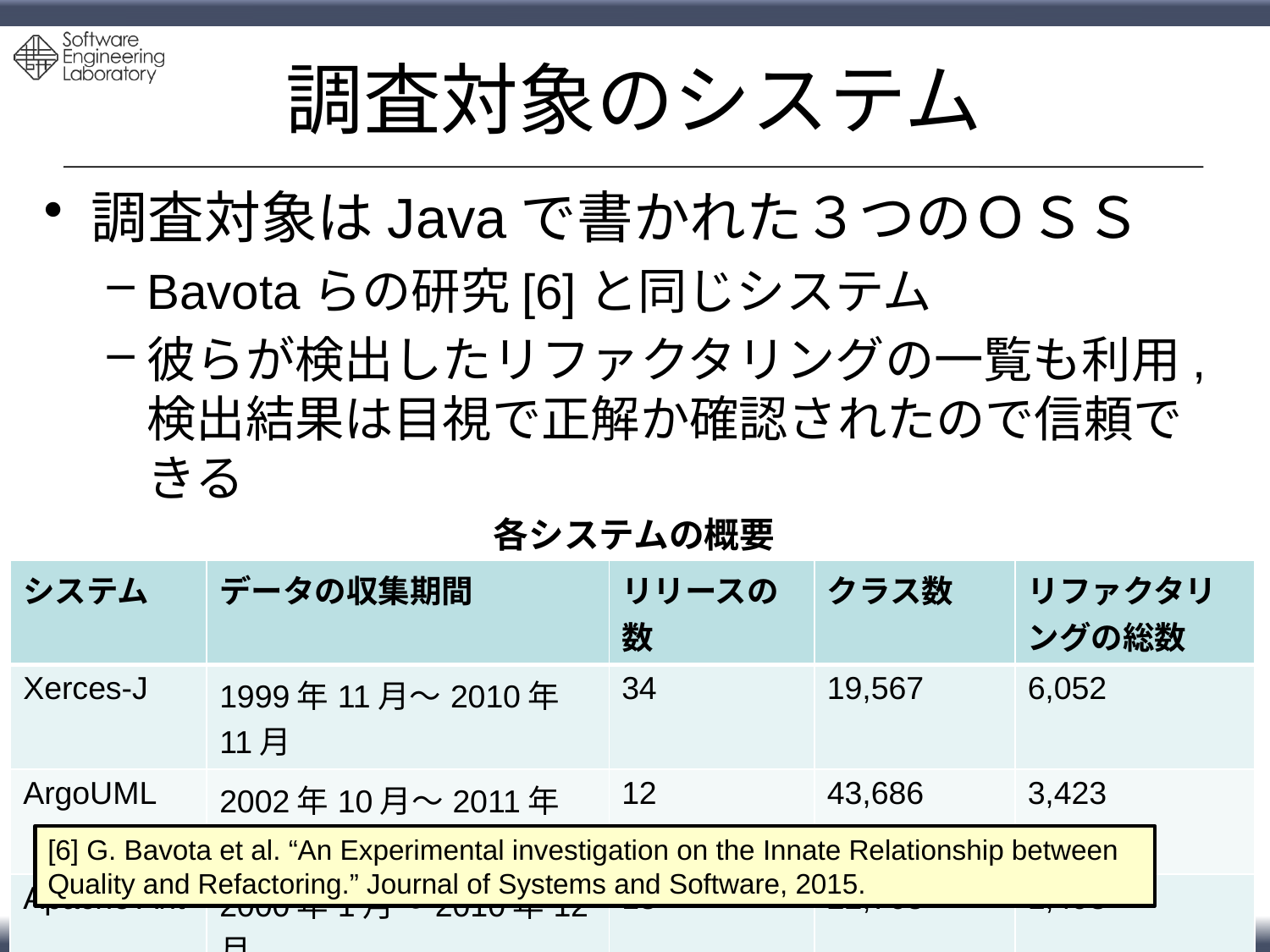

# 調査対象のシステム
調査対象はJavaで書かれた３つのＯＳＳ
Bavotaらの研究[6]と同じシステム
彼らが検出したリファクタリングの一覧も利用, 検出結果は目視で正解か確認されたので信頼できる
各システムの概要
| システム | データの収集期間 | リリースの数 | クラス数 | リファクタリングの総数 |
| --- | --- | --- | --- | --- |
| Xerces-J | 1999年11月～2010年11月 | 34 | 19,567 | 6,052 |
| ArgoUML | 2002年10月～2011年12月 | 12 | 43,686 | 3,423 |
| Apache Ant | 2000年1月～2010年12月 | 18 | 22,768 | 1,493 |
[6] G. Bavota et al. “An Experimental investigation on the Innate Relationship between Quality and Refactoring.” Journal of Systems and Software, 2015.
12